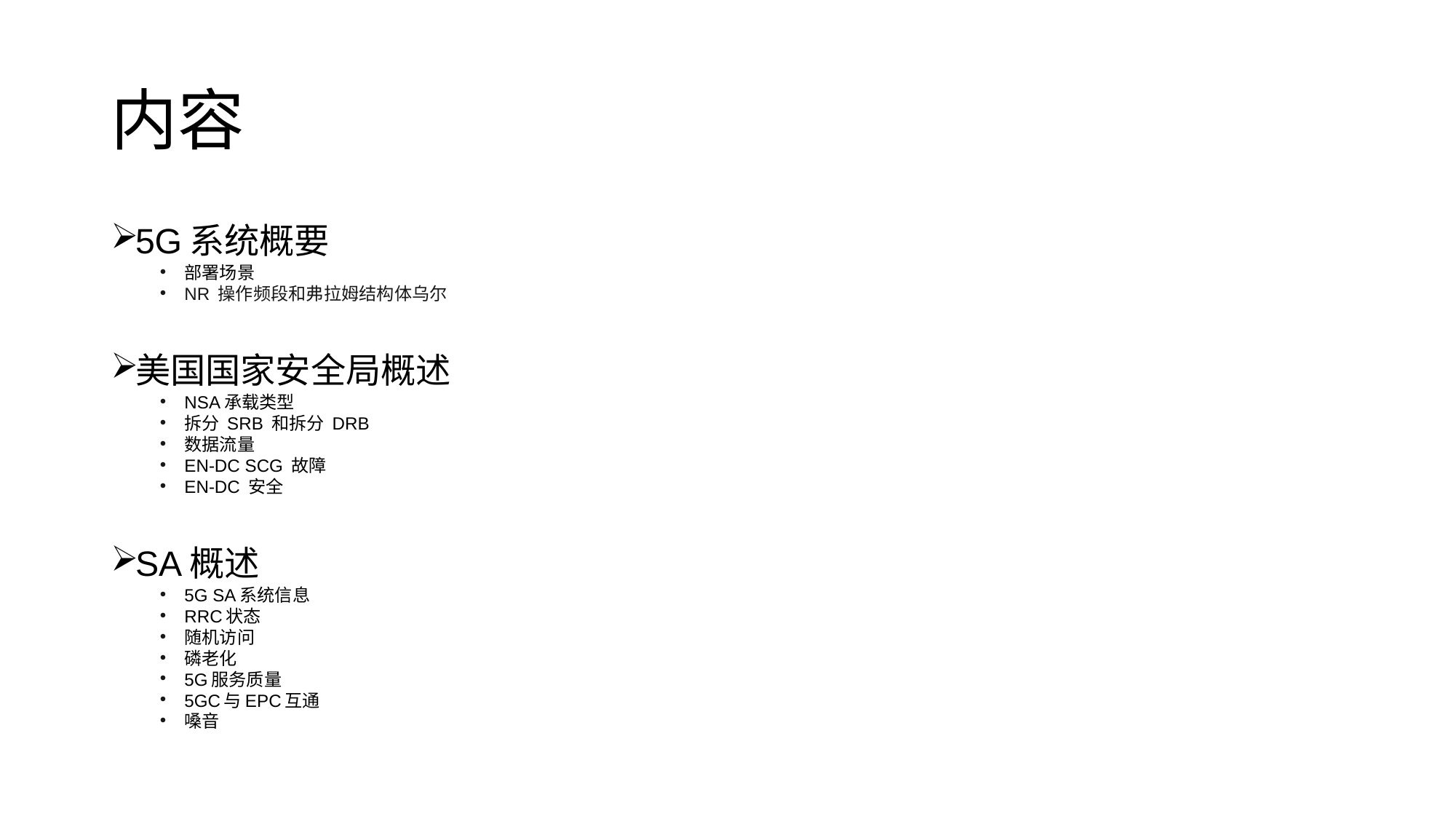

# 内容
5G系统概要
部署场景
NR 操作频段和弗拉姆结构体乌尔

美国国家安全局概述
NSA承载类型
拆分 SRB 和拆分 DRB
数据流量
EN-DC SCG 故障
EN-DC 安全

SA概述
5G SA系统信息
RRC状态
随机访问
磷老化
5G服务质量
5GC与EPC互通
嗓音